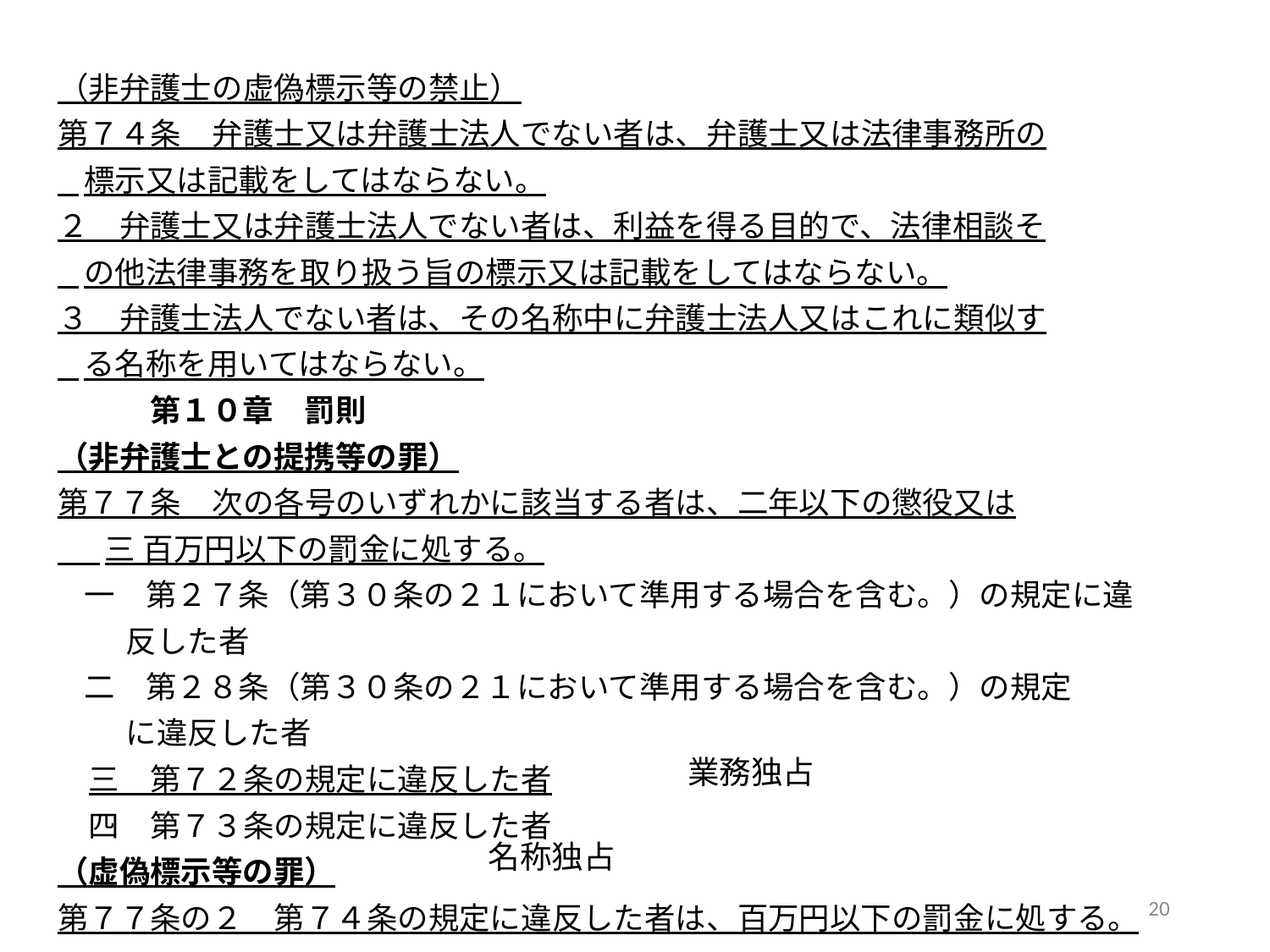

（非弁護士の虚偽標示等の禁止）
第７４条　弁護士又は弁護士法人でない者は、弁護士又は法律事務所の
   標示又は記載をしてはならない。
２　弁護士又は弁護士法人でない者は、利益を得る目的で、法律相談そ
   の他法律事務を取り扱う旨の標示又は記載をしてはならない。
３　弁護士法人でない者は、その名称中に弁護士法人又はこれに類似す
   る名称を用いてはならない。
　　　第１０章　罰則
（非弁護士との提携等の罪）
第７７条　次の各号のいずれかに該当する者は、二年以下の懲役又は
      三 百万円以下の罰金に処する。
   一　第２７条（第３０条の２１において準用する場合を含む。）の規定に違
         反した者
   二　第２８条（第３０条の２１において準用する場合を含む。）の規定
         に違反した者
　三　第７２条の規定に違反した者
　四　第７３条の規定に違反した者
（虚偽標示等の罪）
第７７条の２　第７４条の規定に違反した者は、百万円以下の罰金に処する。

業務独占
名称独占
20